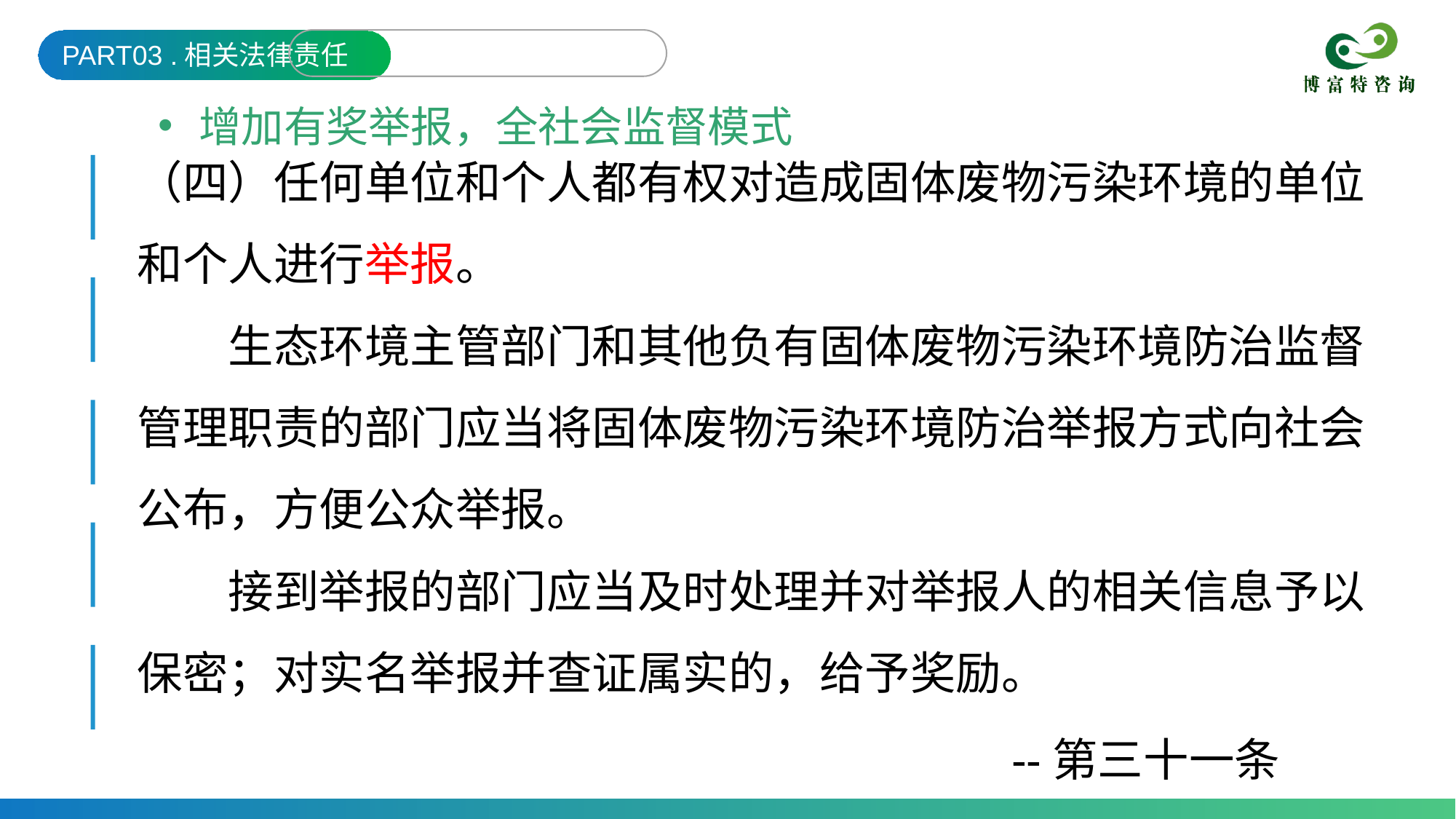

PART03 .相关法律责任
增加有奖举报，全社会监督模式
（四）任何单位和个人都有权对造成固体废物污染环境的单位和个人进行举报。
　　生态环境主管部门和其他负有固体废物污染环境防治监督管理职责的部门应当将固体废物污染环境防治举报方式向社会公布，方便公众举报。
　　接到举报的部门应当及时处理并对举报人的相关信息予以保密；对实名举报并查证属实的，给予奖励。
                                                                 --第三十一条